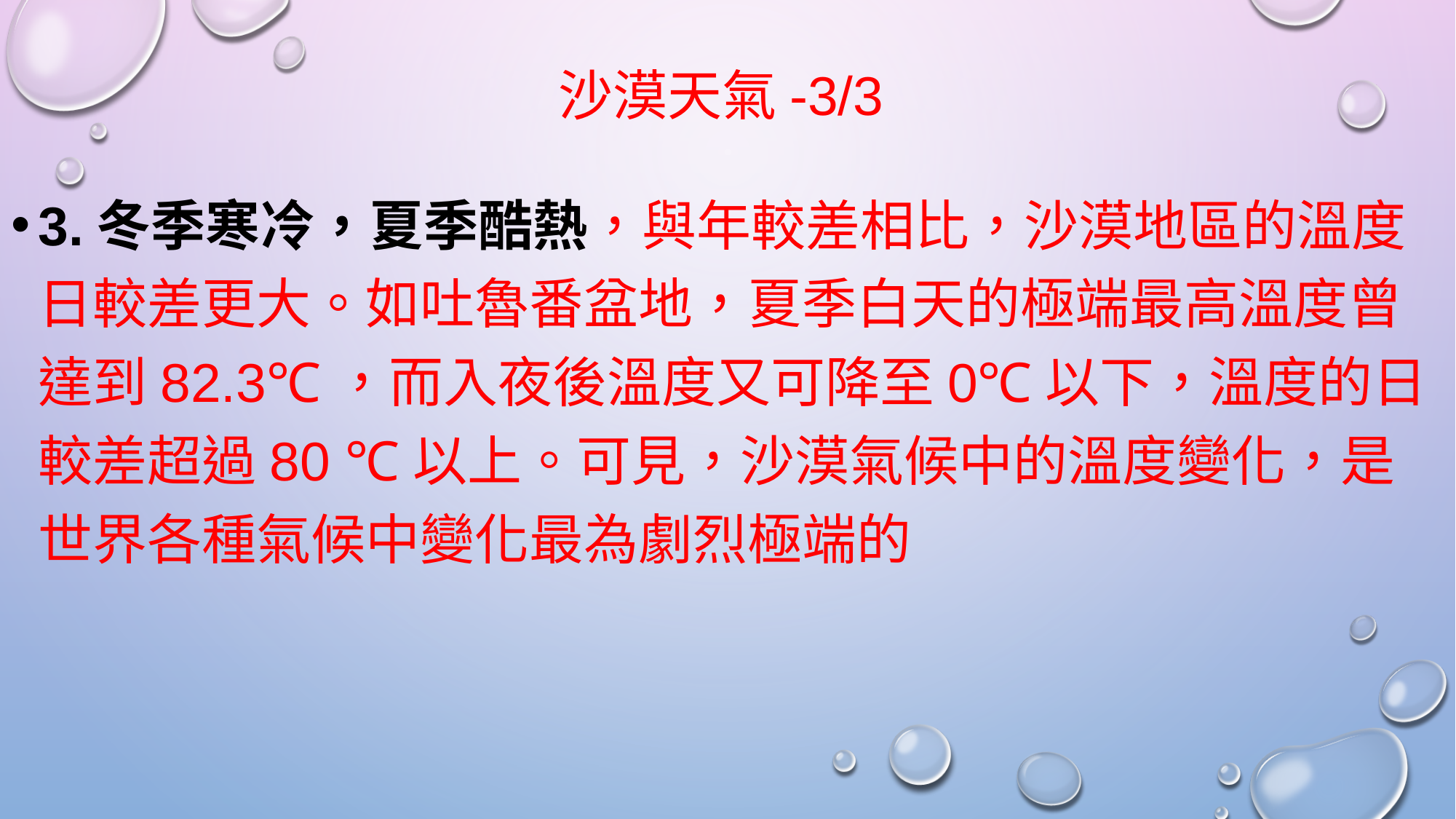

# 沙漠天氣-3/3
3.冬季寒冷，夏季酷熱，與年較差相比，沙漠地區的溫度日較差更大。如吐魯番盆地，夏季白天的極端最高溫度曾達到82.3℃，而入夜後溫度又可降至0℃以下，溫度的日較差超過80 ℃以上。可見，沙漠氣候中的溫度變化，是世界各種氣候中變化最為劇烈極端的